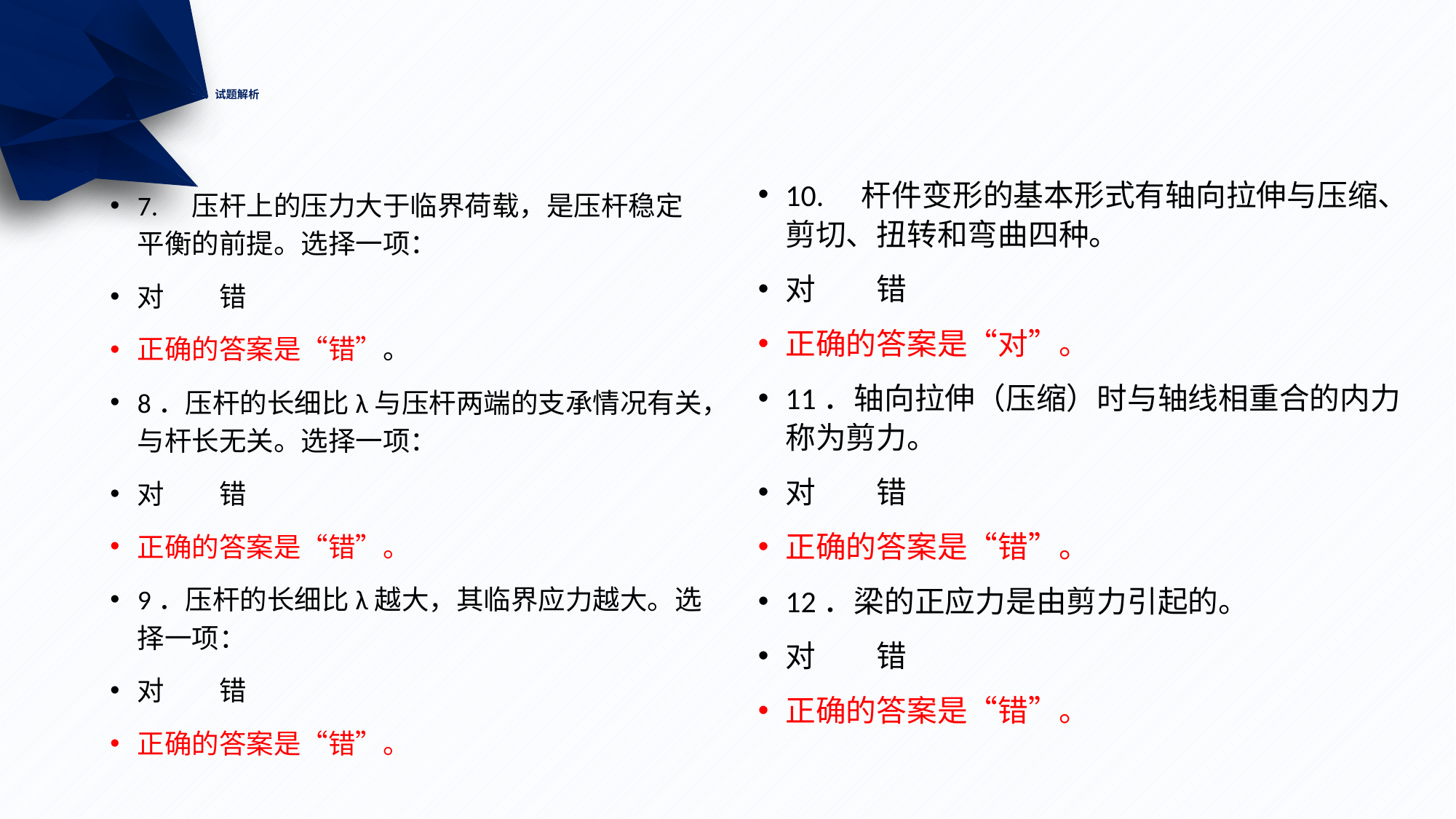

# 五、试题解析

7.　压杆上的压力大于临界荷载，是压杆稳定平衡的前提。选择一项：
对　　错
正确的答案是“错”。
8．压杆的长细比λ与压杆两端的支承情况有关，与杆长无关。选择一项：
对　　错
正确的答案是“错”。
9．压杆的长细比λ越大，其临界应力越大。选择一项：
对　　错
正确的答案是“错”。
10.　杆件变形的基本形式有轴向拉伸与压缩、剪切、扭转和弯曲四种。
对　　错
正确的答案是“对”。
11．轴向拉伸（压缩）时与轴线相重合的内力称为剪力。
对　　错
正确的答案是“错”。
12．梁的正应力是由剪力引起的。
对　　错
正确的答案是“错”。